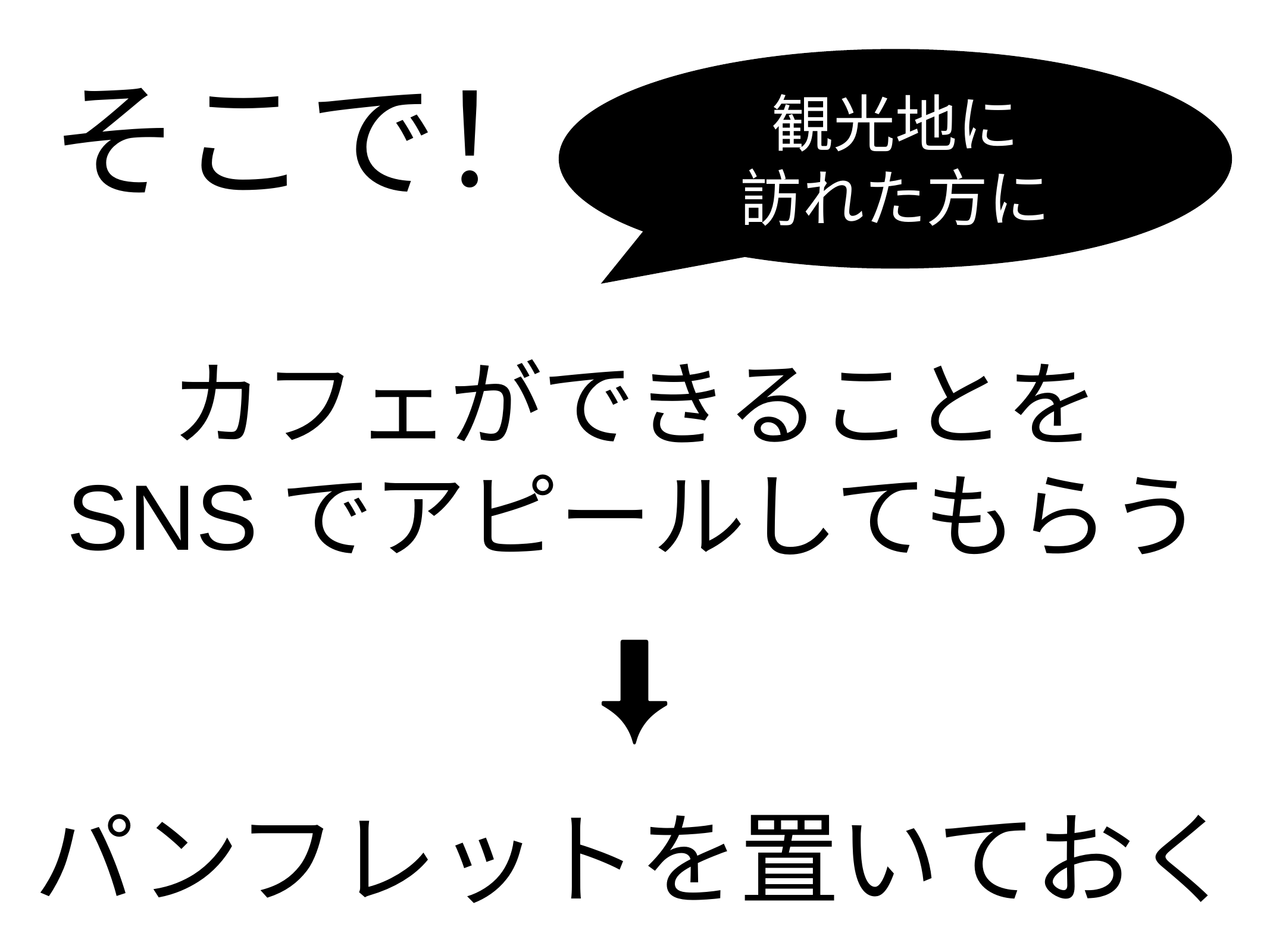

観光地に
訪れた方に
そこで！
カフェができることを
SNSでアピールしてもらう
⬇︎
パンフレットを置いておく